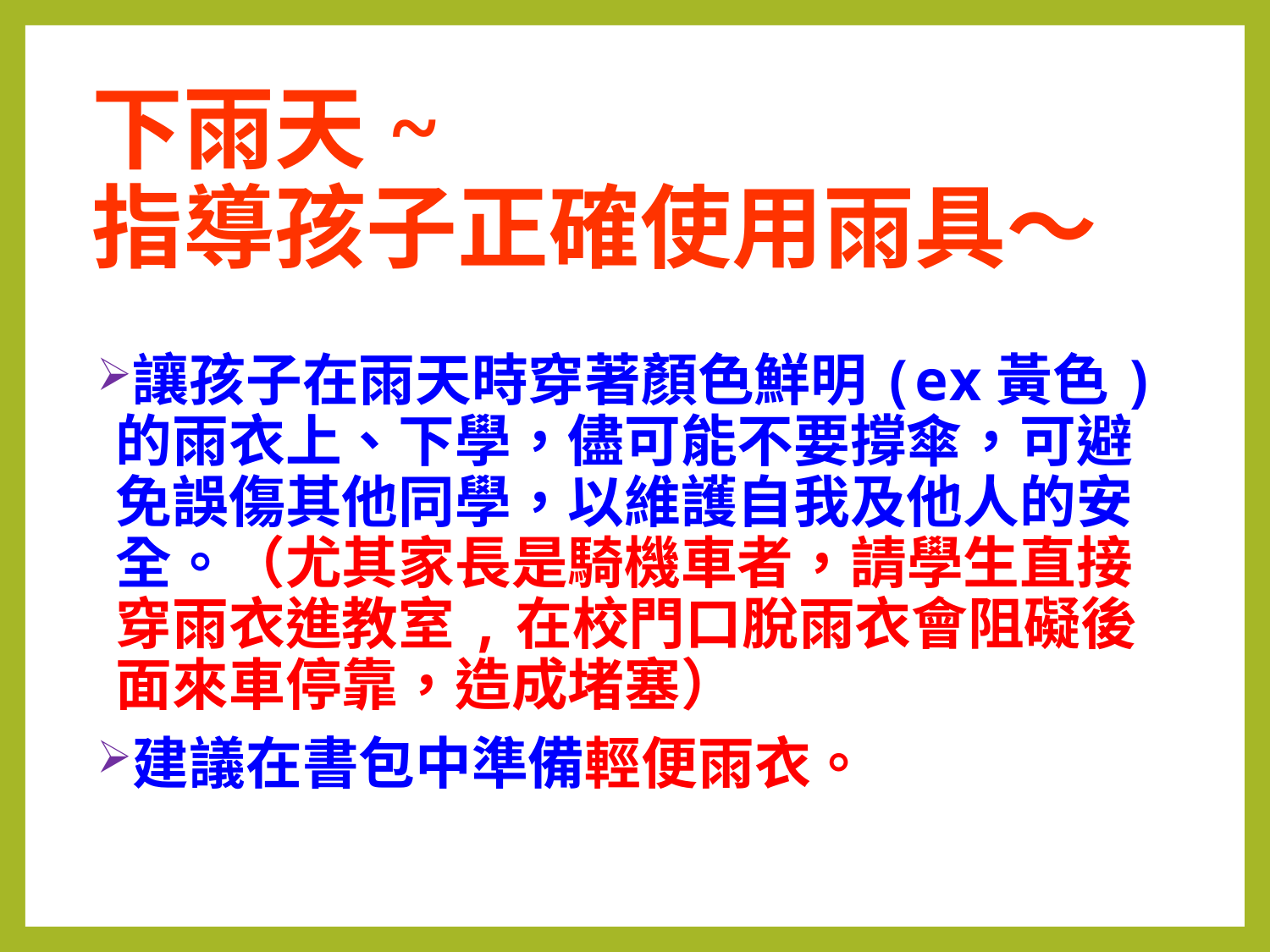

# 下雨天~ 指導孩子正確使用雨具～
讓孩子在雨天時穿著顏色鮮明(ex黃色)的雨衣上、下學，儘可能不要撐傘，可避免誤傷其他同學，以維護自我及他人的安全。（尤其家長是騎機車者，請學生直接穿雨衣進教室,在校門口脫雨衣會阻礙後面來車停靠，造成堵塞）
建議在書包中準備輕便雨衣。